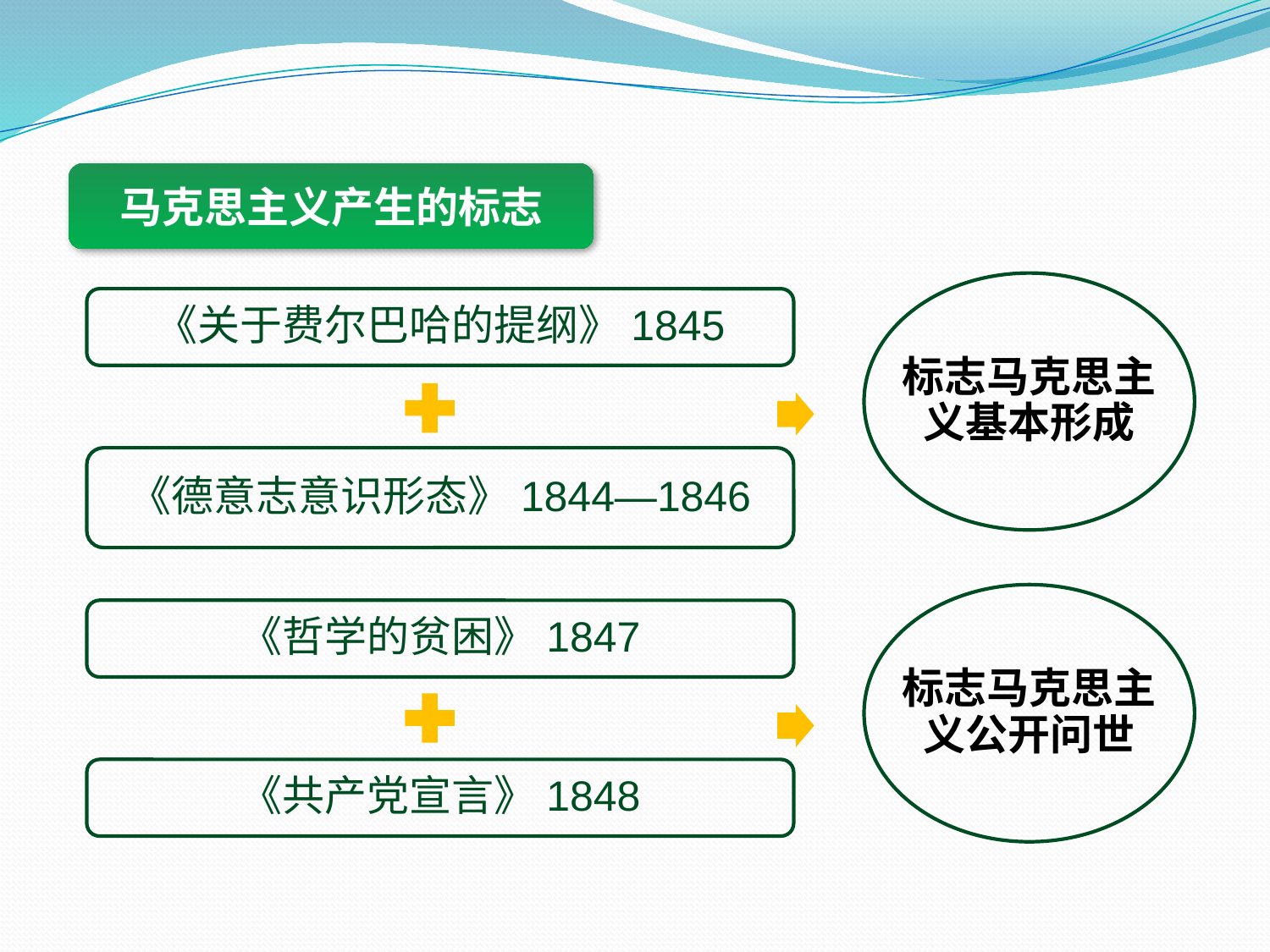

马克思主义产生的标志
标志马克思主义基本形成
《关于费尔巴哈的提纲》1845

《德意志意识形态》1844—1846
标志马克思主义公开问世
《哲学的贫困》1847

《共产党宣言》1848